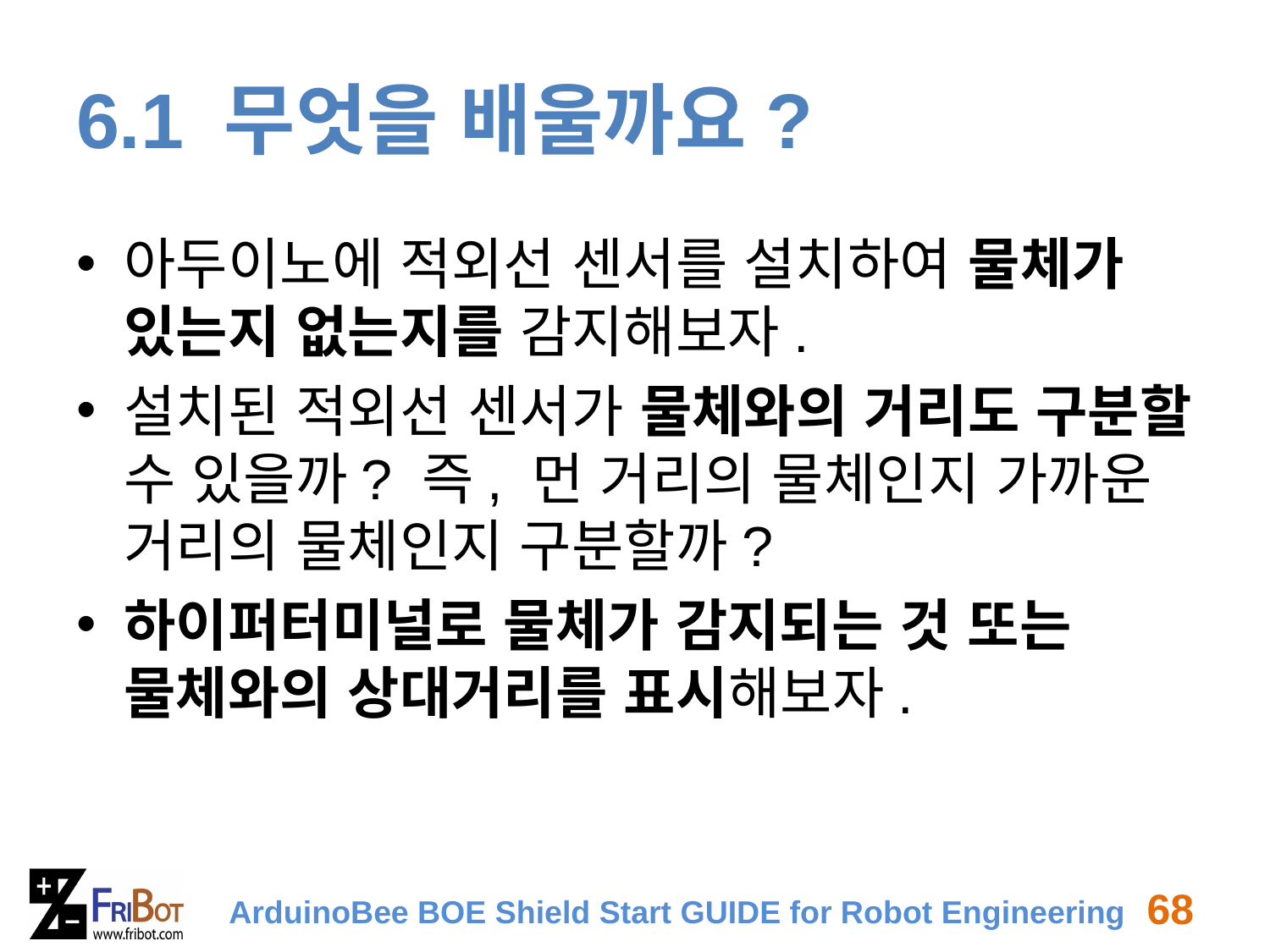

# 6.1 무엇을 배울까요?
아두이노에 적외선 센서를 설치하여 물체가 있는지 없는지를 감지해보자.
설치된 적외선 센서가 물체와의 거리도 구분할 수 있을까? 즉, 먼 거리의 물체인지 가까운 거리의 물체인지 구분할까?
하이퍼터미널로 물체가 감지되는 것 또는 물체와의 상대거리를 표시해보자.

68